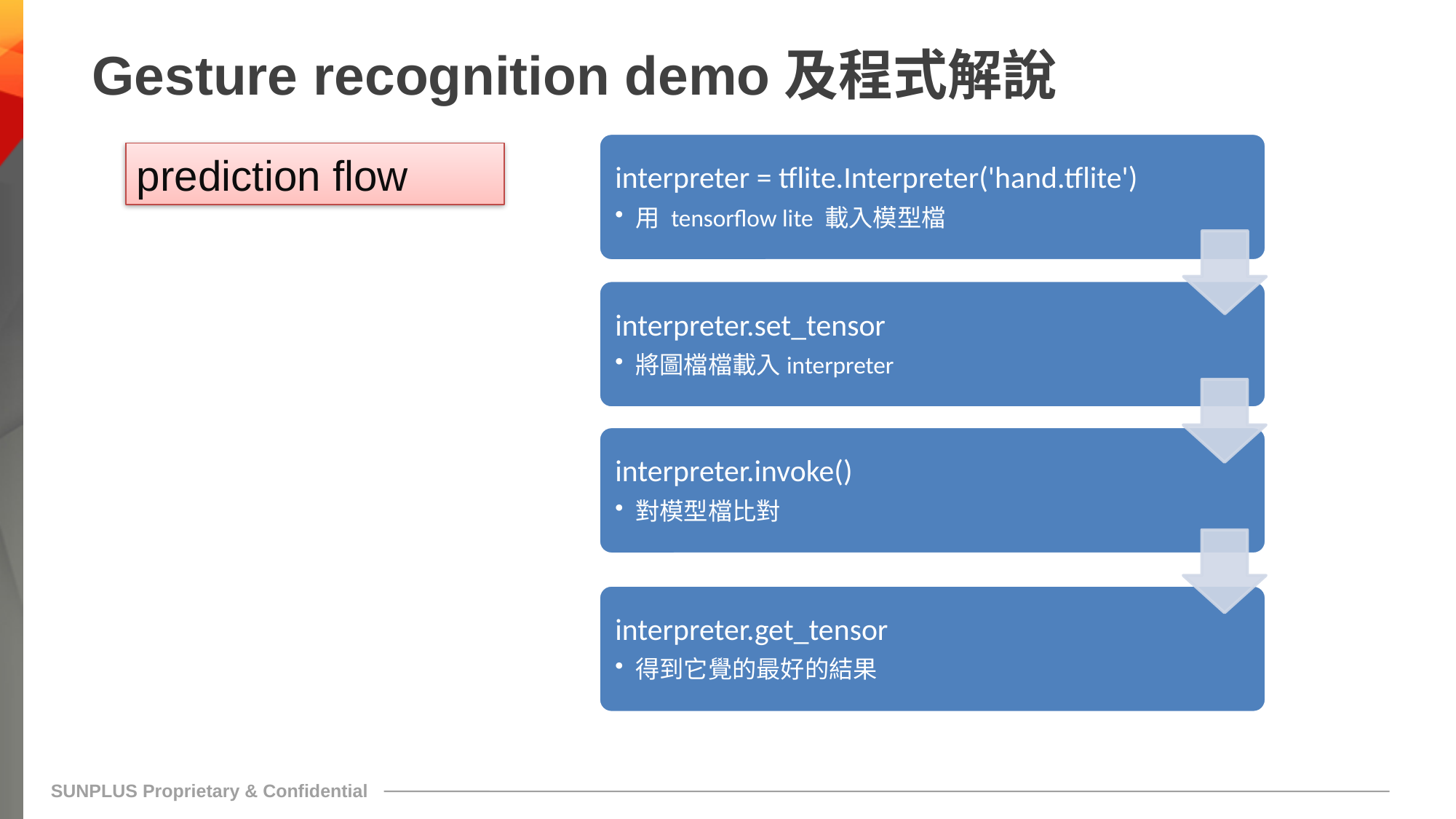

# Gesture recognition demo及程式解說

interpreter = tflite.Interpreter('hand.tflite')
用 tensorflow lite 載入模型檔
interpreter.set_tensor
將圖檔檔載入interpreter
interpreter.invoke()
對模型檔比對
interpreter.get_tensor
得到它覺的最好的結果

prediction flow